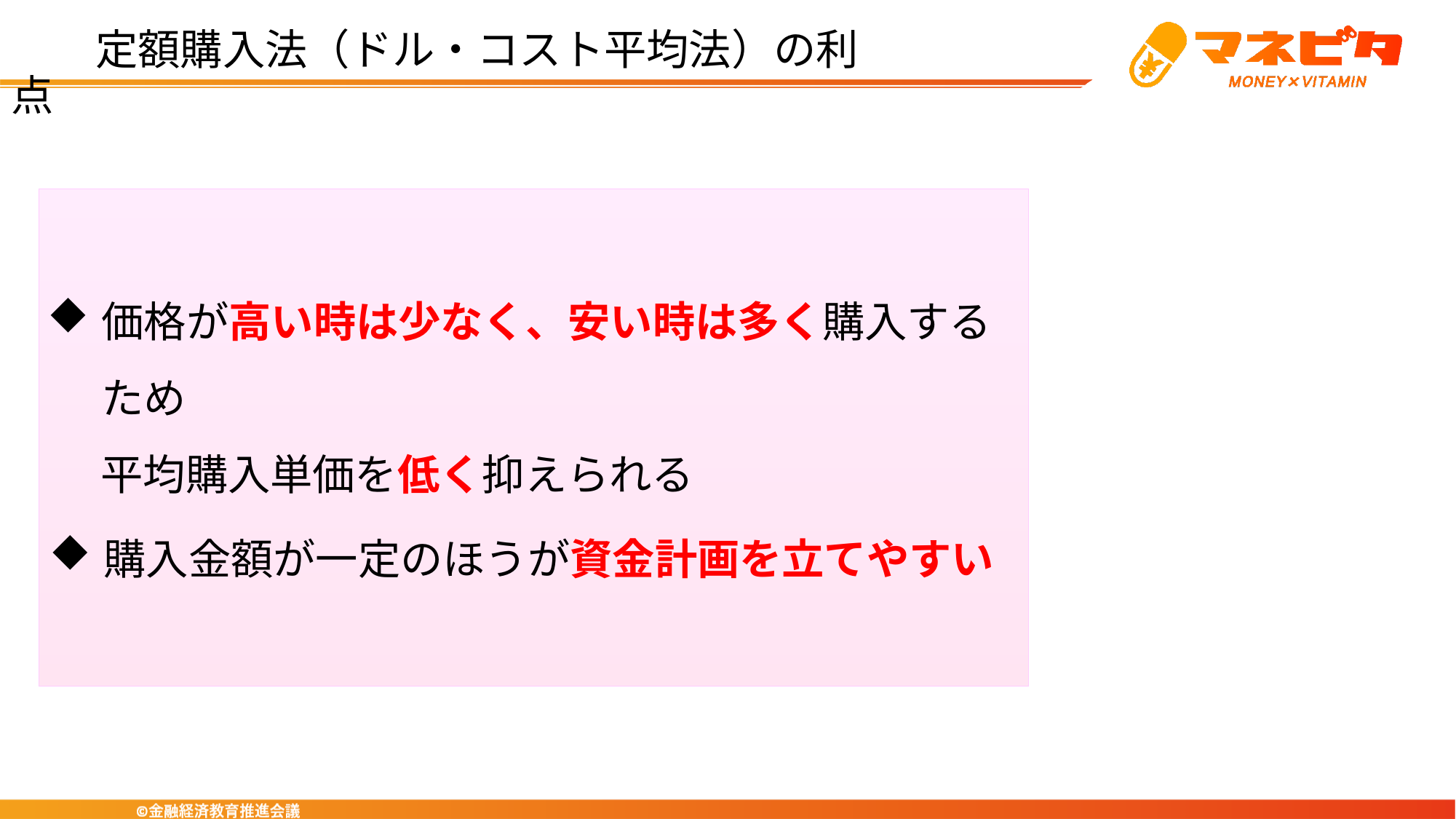

# 定額購入法（ドル・コスト平均法）の利点

価格が高い時は少なく、安い時は多く購入するため
平均購入単価を低く抑えられる
購入金額が一定のほうが資金計画を立てやすい